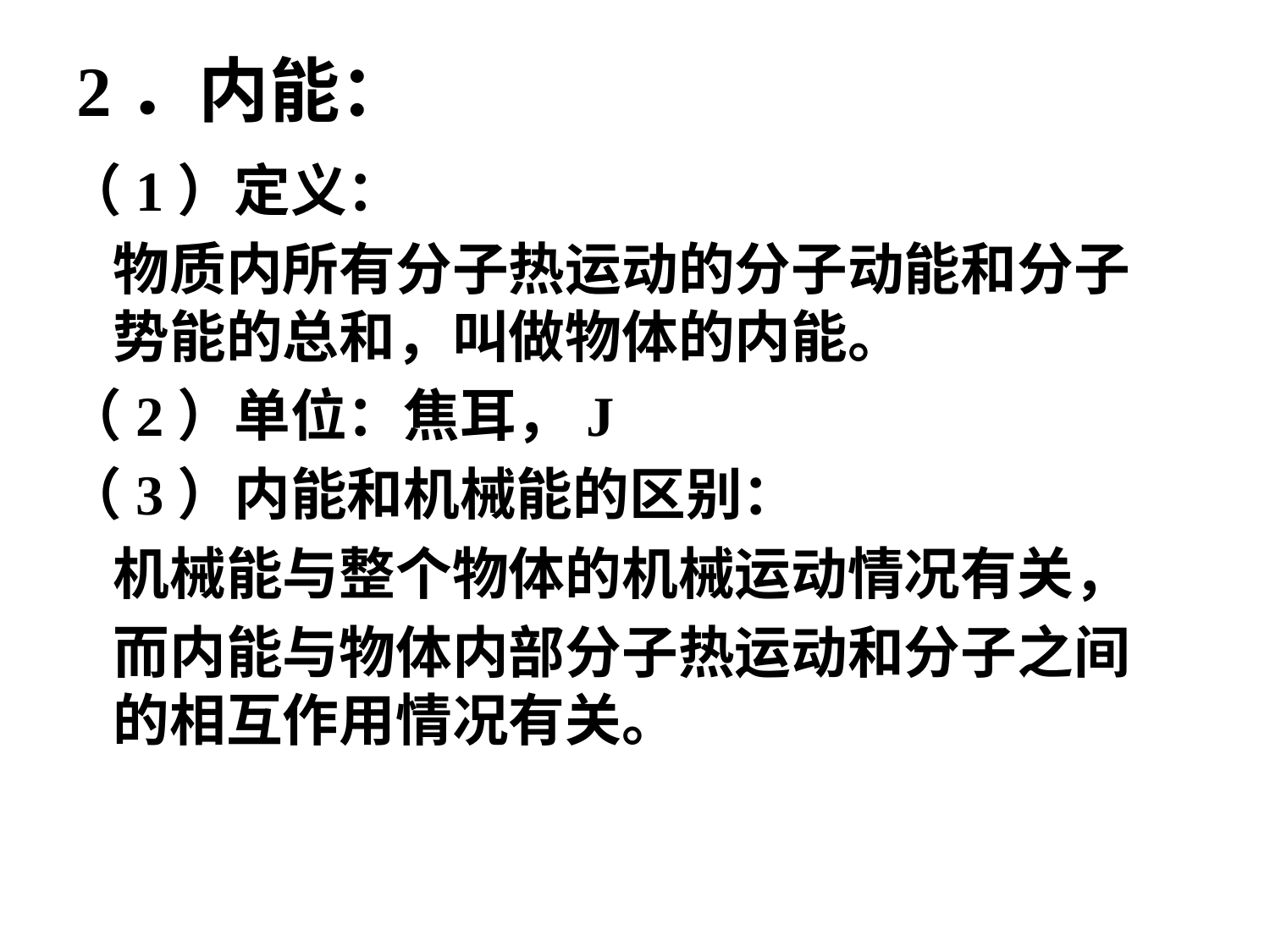

# 2．内能：
（1）定义：
物质内所有分子热运动的分子动能和分子势能的总和，叫做物体的内能。
（2）单位：焦耳，J
（3）内能和机械能的区别：
机械能与整个物体的机械运动情况有关，
而内能与物体内部分子热运动和分子之间的相互作用情况有关。